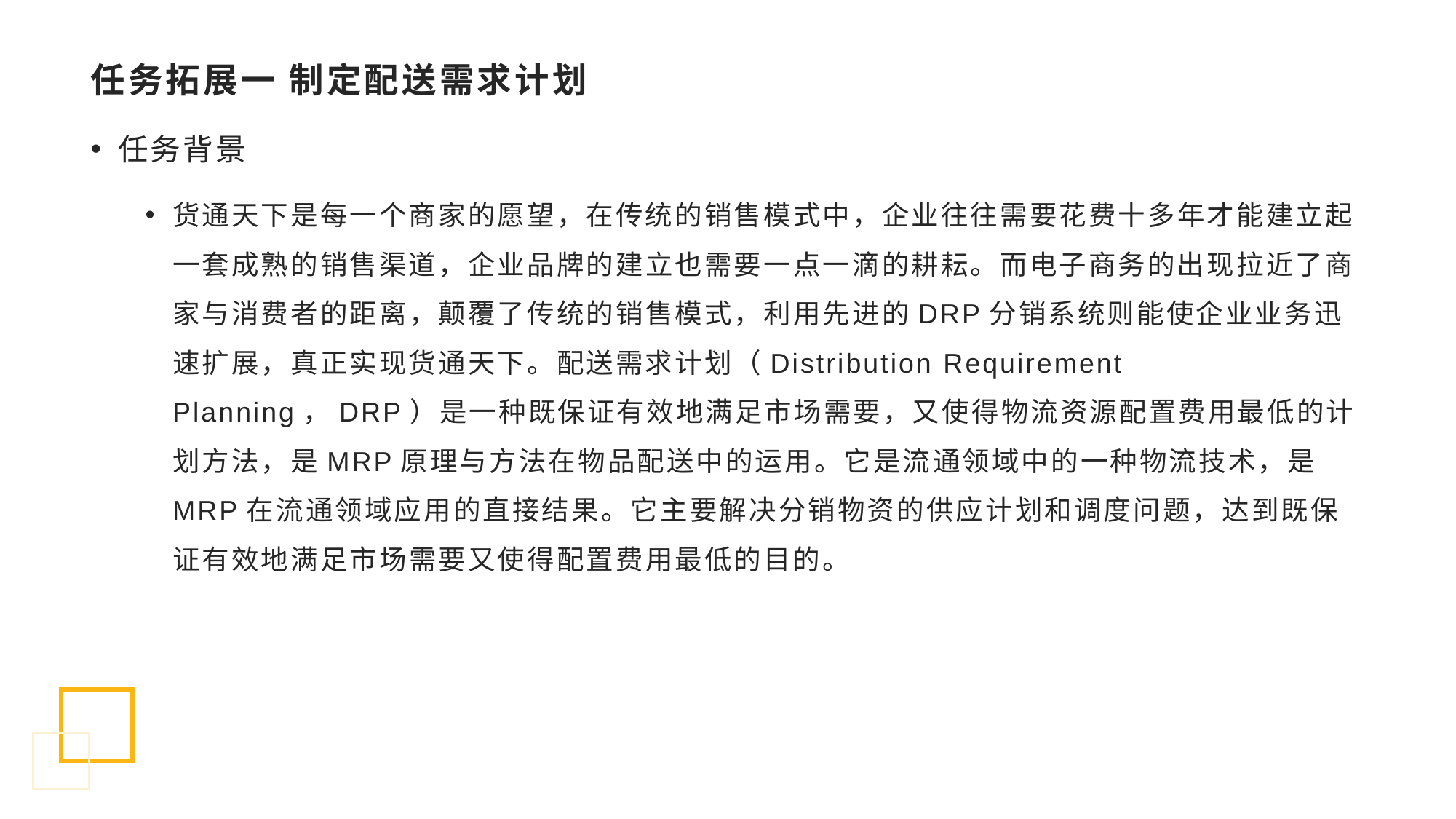

# 任务拓展一 制定配送需求计划
任务背景
货通天下是每一个商家的愿望，在传统的销售模式中，企业往往需要花费十多年才能建立起一套成熟的销售渠道，企业品牌的建立也需要一点一滴的耕耘。而电子商务的出现拉近了商家与消费者的距离，颠覆了传统的销售模式，利用先进的DRP分销系统则能使企业业务迅速扩展，真正实现货通天下。配送需求计划（Distribution Requirement Planning，DRP）是一种既保证有效地满足市场需要，又使得物流资源配置费用最低的计划方法，是MRP原理与方法在物品配送中的运用。它是流通领域中的一种物流技术，是MRP在流通领域应用的直接结果。它主要解决分销物资的供应计划和调度问题，达到既保证有效地满足市场需要又使得配置费用最低的目的。